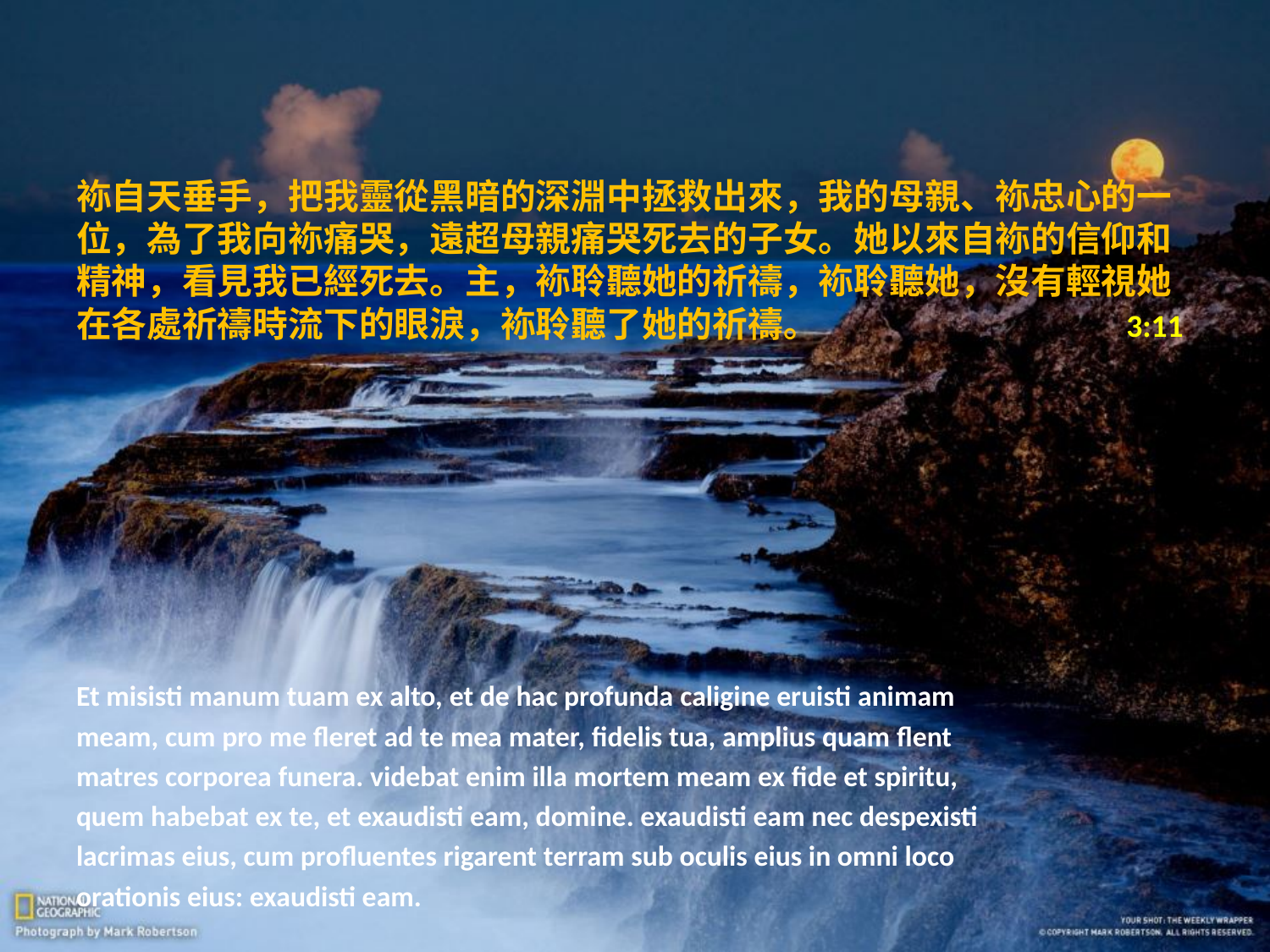

# 袮自天垂手，把我靈從黑暗的深淵中拯救出來，我的母親、袮忠心的一位，為了我向袮痛哭，遠超母親痛哭死去的子女。她以來自袮的信仰和精神，看見我已經死去。主，袮聆聽她的祈禱，袮聆聽她，沒有輕視她在各處祈禱時流下的眼淚，袮聆聽了她的祈禱。		                   3:11

Et misisti manum tuam ex alto, et de hac profunda caligine eruisti animam
meam, cum pro me fleret ad te mea mater, fidelis tua, amplius quam flent
matres corporea funera. videbat enim illa mortem meam ex fide et spiritu,
quem habebat ex te, et exaudisti eam, domine. exaudisti eam nec despexisti
lacrimas eius, cum profluentes rigarent terram sub oculis eius in omni loco
orationis eius: exaudisti eam.